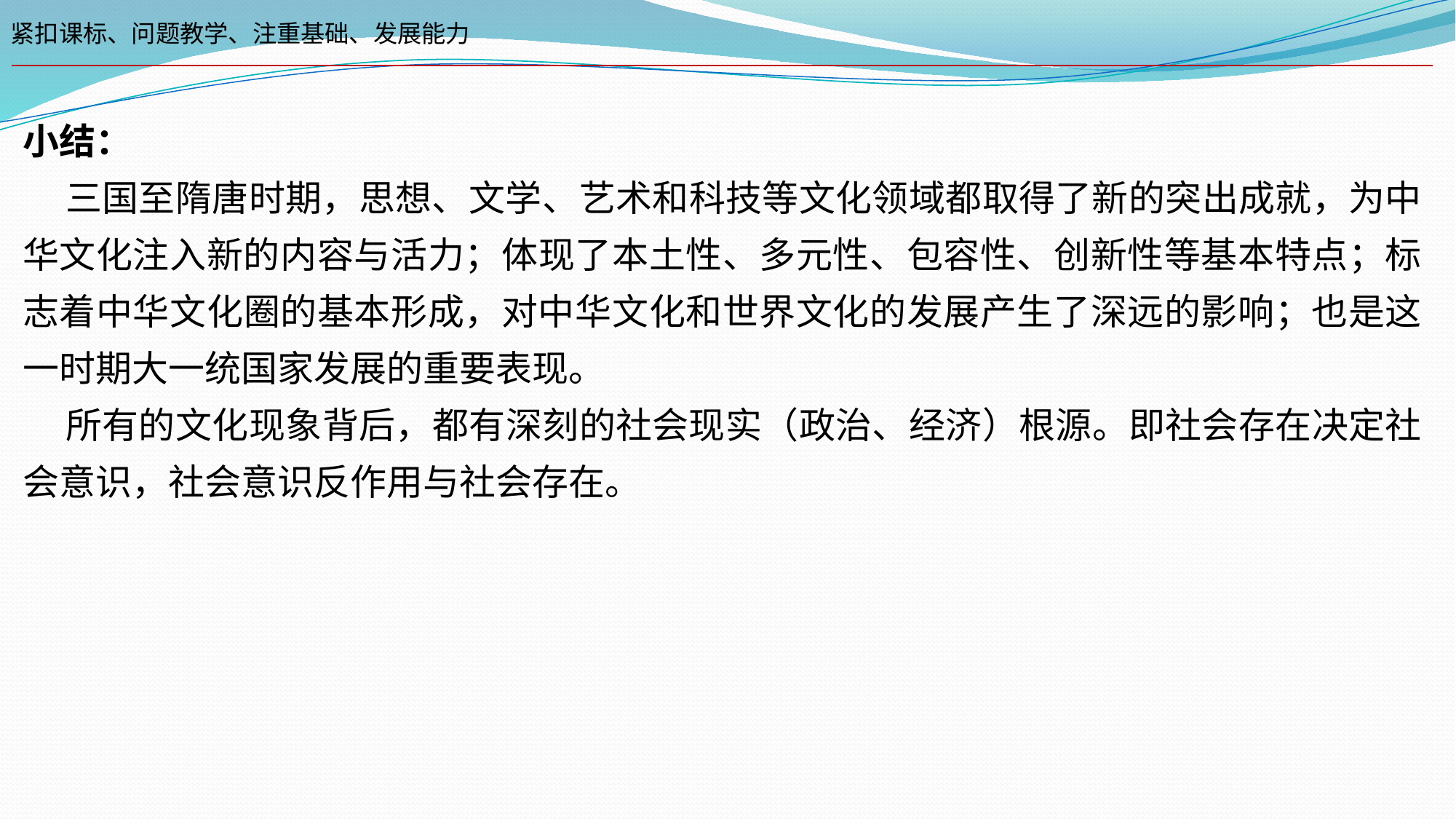

紧扣课标、问题教学、注重基础、发展能力
小结：
    三国至隋唐时期，思想、文学、艺术和科技等文化领域都取得了新的突出成就，为中华文化注入新的内容与活力；体现了本土性、多元性、包容性、创新性等基本特点；标志着中华文化圈的基本形成，对中华文化和世界文化的发展产生了深远的影响；也是这一时期大一统国家发展的重要表现。
    所有的文化现象背后，都有深刻的社会现实（政治、经济）根源。即社会存在决定社会意识，社会意识反作用与社会存在。